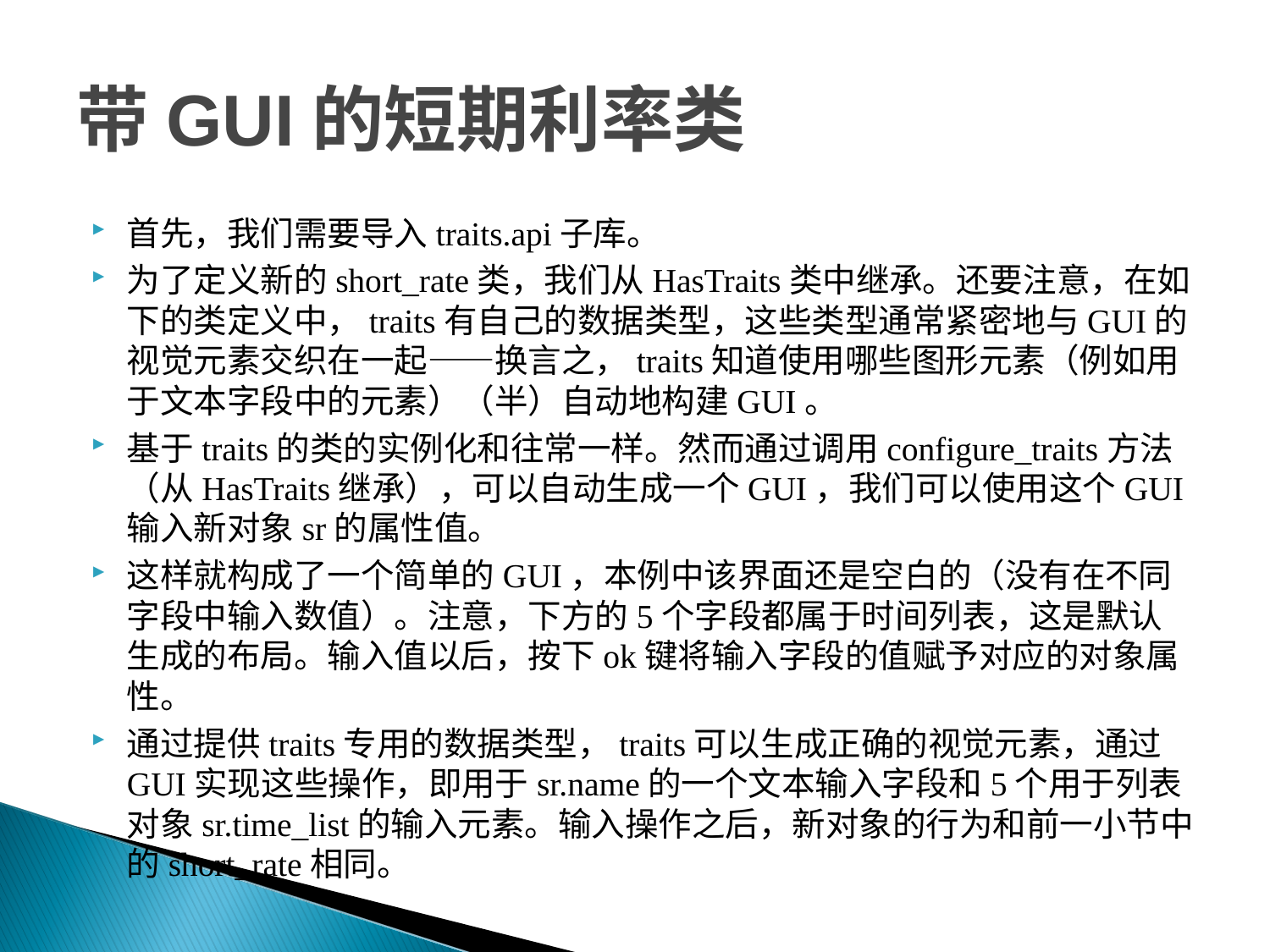

# 带GUI的短期利率类
首先，我们需要导入traits.api子库。
为了定义新的short_rate类，我们从HasTraits类中继承。还要注意，在如下的类定义中，traits有自己的数据类型，这些类型通常紧密地与GUI的视觉元素交织在一起——换言之，traits知道使用哪些图形元素（例如用于文本字段中的元素）（半）自动地构建GUI。
基于traits的类的实例化和往常一样。然而通过调用configure_traits方法（从HasTraits继承），可以自动生成一个GUI，我们可以使用这个GUI输入新对象sr的属性值。
这样就构成了一个简单的GUI，本例中该界面还是空白的（没有在不同字段中输入数值）。注意，下方的5个字段都属于时间列表，这是默认生成的布局。输入值以后，按下ok键将输入字段的值赋予对应的对象属性。
通过提供traits专用的数据类型，traits可以生成正确的视觉元素，通过GUI实现这些操作，即用于sr.name的一个文本输入字段和5个用于列表对象sr.time_list的输入元素。输入操作之后，新对象的行为和前一小节中的short_rate相同。